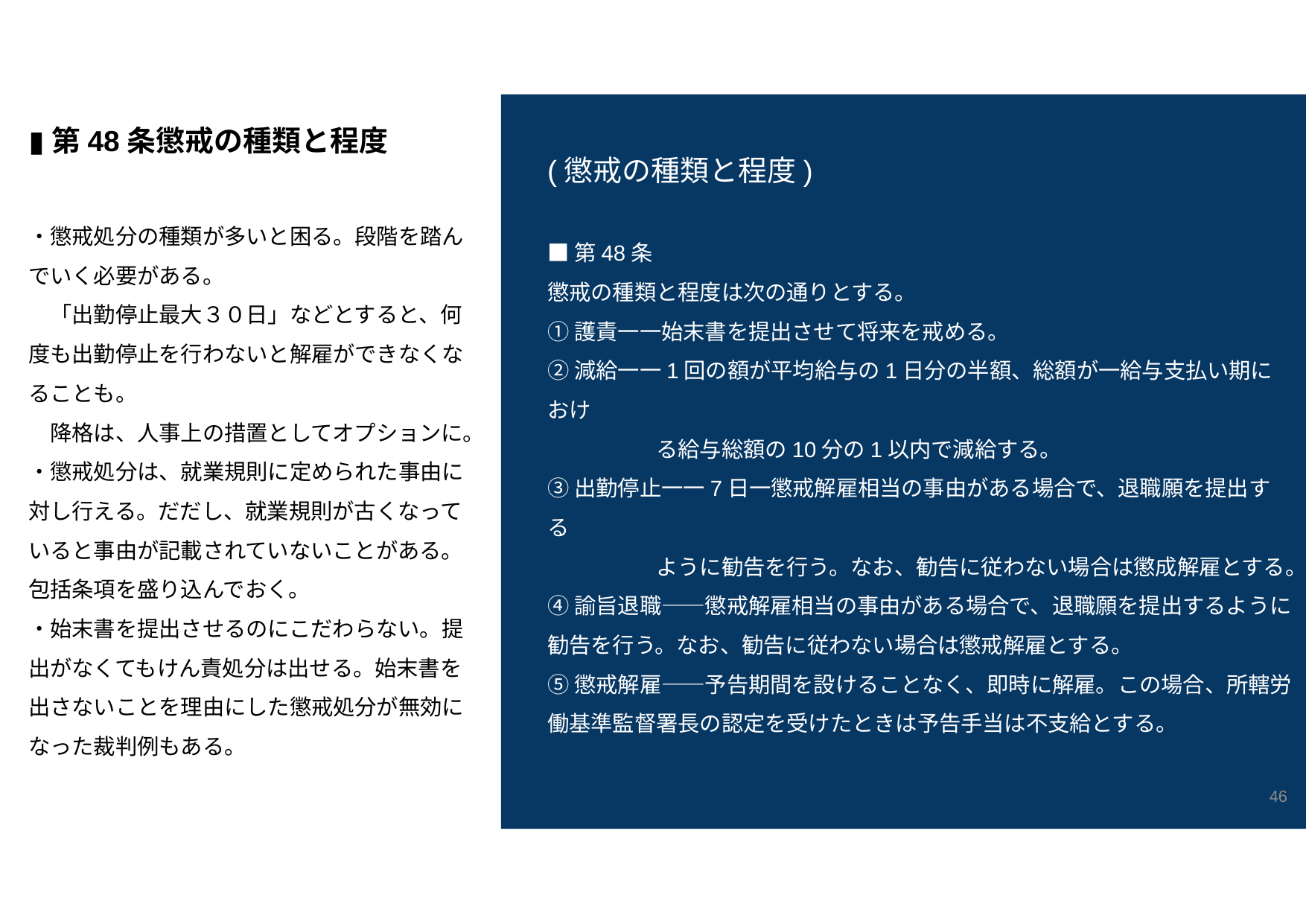

▮第48条懲戒の種類と程度

・懲戒処分の種類が多いと困る。段階を踏んでいく必要がある。
　「出勤停止最大３０日」などとすると、何度も出勤停止を行わないと解雇ができなくなることも。
　降格は、人事上の措置としてオプションに。
・懲戒処分は、就業規則に定められた事由に対し行える。だだし、就業規則が古くなっていると事由が記載されていないことがある。包括条項を盛り込んでおく。
・始末書を提出させるのにこだわらない。提出がなくてもけん責処分は出せる。始末書を出さないことを理由にした懲戒処分が無効になった裁判例もある。

(懲戒の種類と程度)

■第48条
懲戒の種類と程度は次の通りとする。
①護責一一始末書を提出させて将来を戒める。
②減給一一1回の額が平均給与の1日分の半額、総額が一給与支払い期におけ
　　　　　る給与総額の10分の1以内で減給する。
③出勤停止一一7日一懲戒解雇相当の事由がある場合で、退職願を提出する
　　　　　ように勧告を行う。なお、勧告に従わない場合は懲成解雇とする。
④諭旨退職――懲戒解雇相当の事由がある場合で、退職願を提出するように勧告を行う。なお、勧告に従わない場合は懲戒解雇とする。
⑤懲戒解雇――予告期間を設けることなく、即時に解雇。この場合、所轄労働基準監督署長の認定を受けたときは予告手当は不支給とする。

46